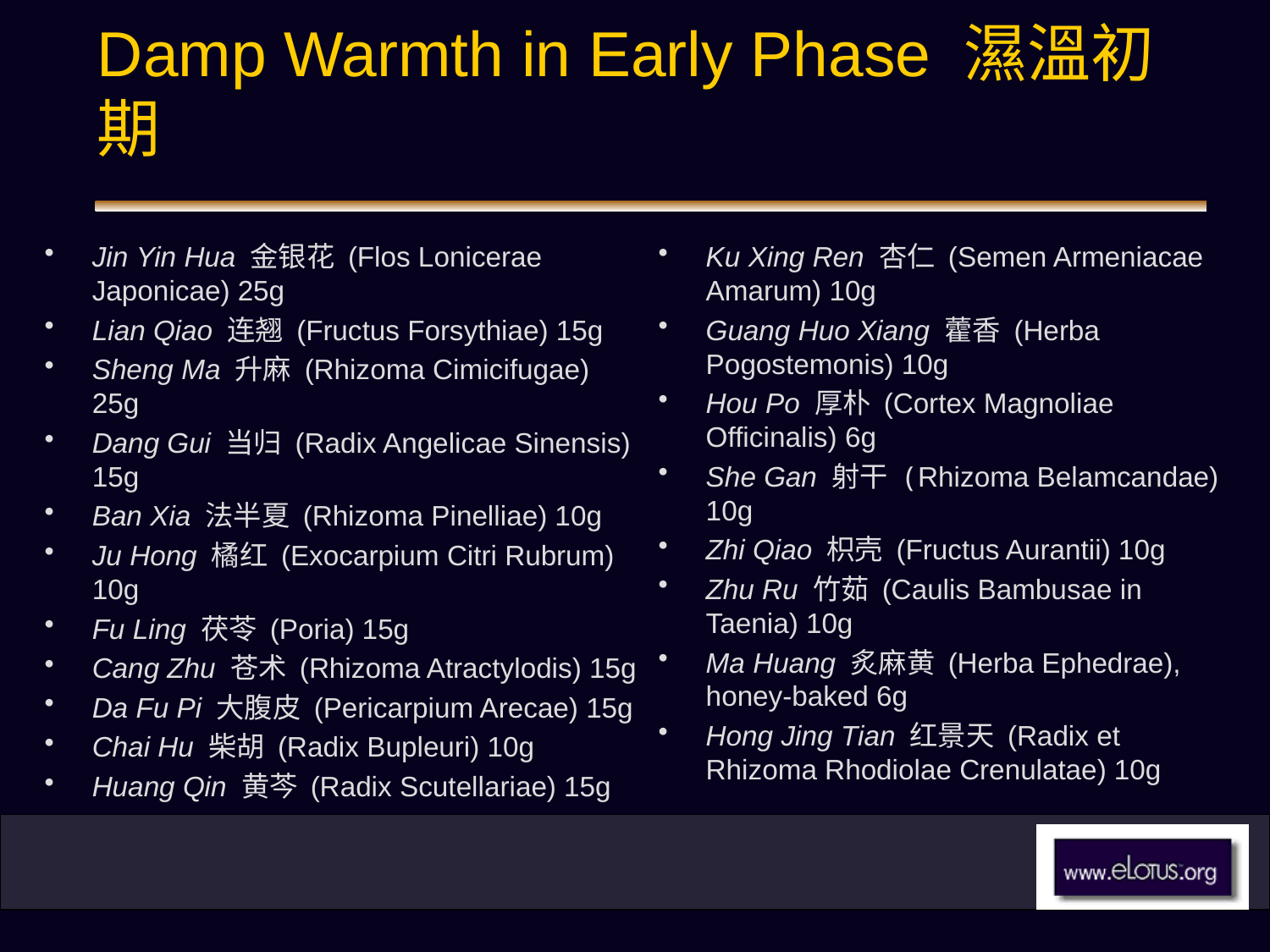

# Damp Warmth in Early Phase 濕溫初期
Jin Yin Hua 金银花 (Flos Lonicerae Japonicae) 25g
Lian Qiao 连翘 (Fructus Forsythiae) 15g
Sheng Ma 升麻 (Rhizoma Cimicifugae) 25g
Dang Gui 当归 (Radix Angelicae Sinensis) 15g
Ban Xia 法半夏 (Rhizoma Pinelliae) 10g
Ju Hong 橘红 (Exocarpium Citri Rubrum) 10g
Fu Ling 茯苓 (Poria) 15g
Cang Zhu 苍术 (Rhizoma Atractylodis) 15g
Da Fu Pi 大腹皮 (Pericarpium Arecae) 15g
Chai Hu 柴胡 (Radix Bupleuri) 10g
Huang Qin 黄芩 (Radix Scutellariae) 15g

Ku Xing Ren 杏仁 (Semen Armeniacae Amarum) 10g
Guang Huo Xiang 藿香 (Herba Pogostemonis) 10g
Hou Po 厚朴 (Cortex Magnoliae Officinalis) 6g
She Gan 射干 (Rhizoma Belamcandae) 10g
Zhi Qiao 枳壳 (Fructus Aurantii) 10g
Zhu Ru 竹茹 (Caulis Bambusae in Taenia) 10g
Ma Huang 炙麻黄 (Herba Ephedrae), honey-baked 6g
Hong Jing Tian 红景天 (Radix et Rhizoma Rhodiolae Crenulatae) 10g